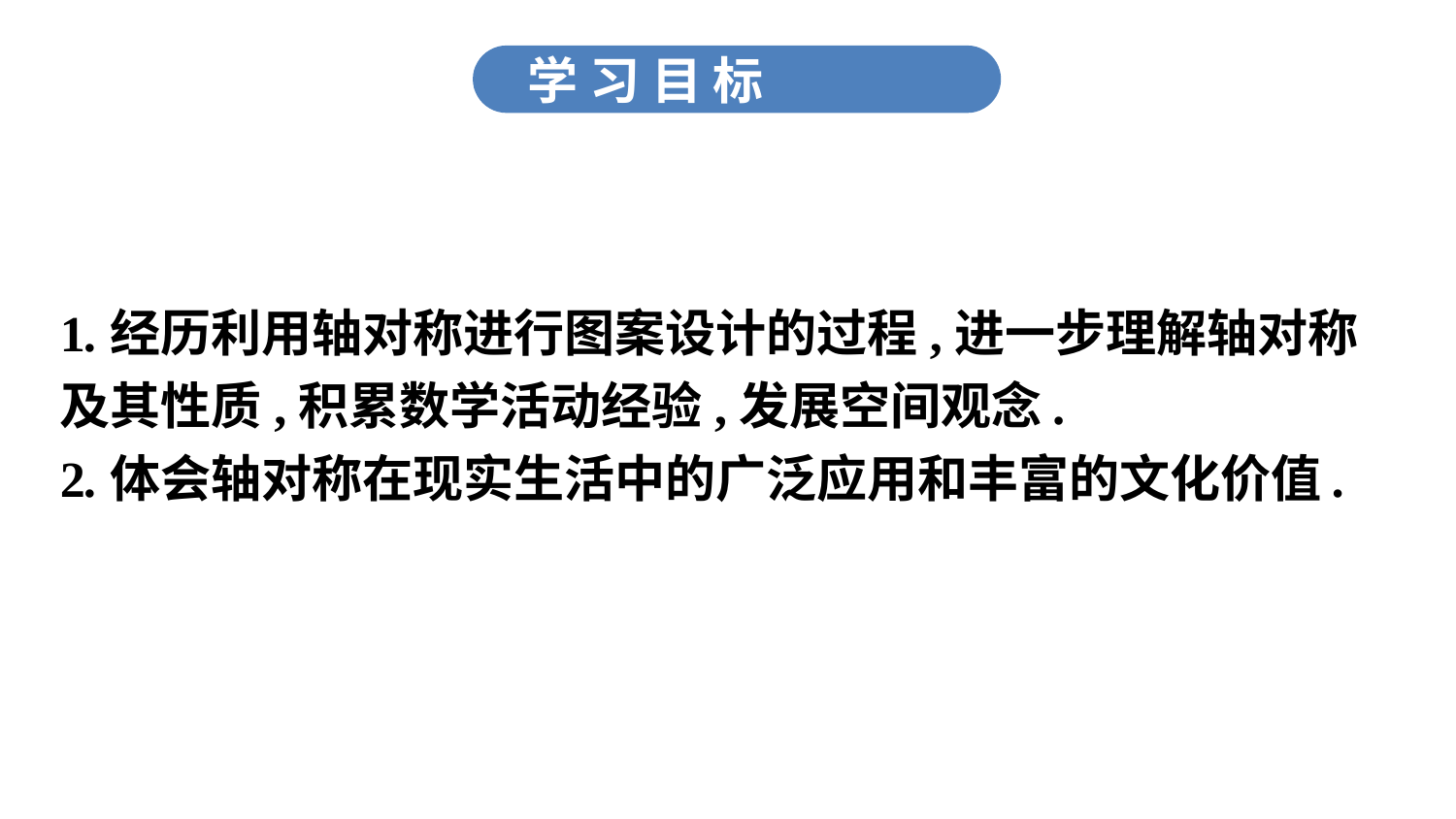

学 习 目 标
1.经历利用轴对称进行图案设计的过程,进一步理解轴对称及其性质,积累数学活动经验,发展空间观念.
2.体会轴对称在现实生活中的广泛应用和丰富的文化价值.